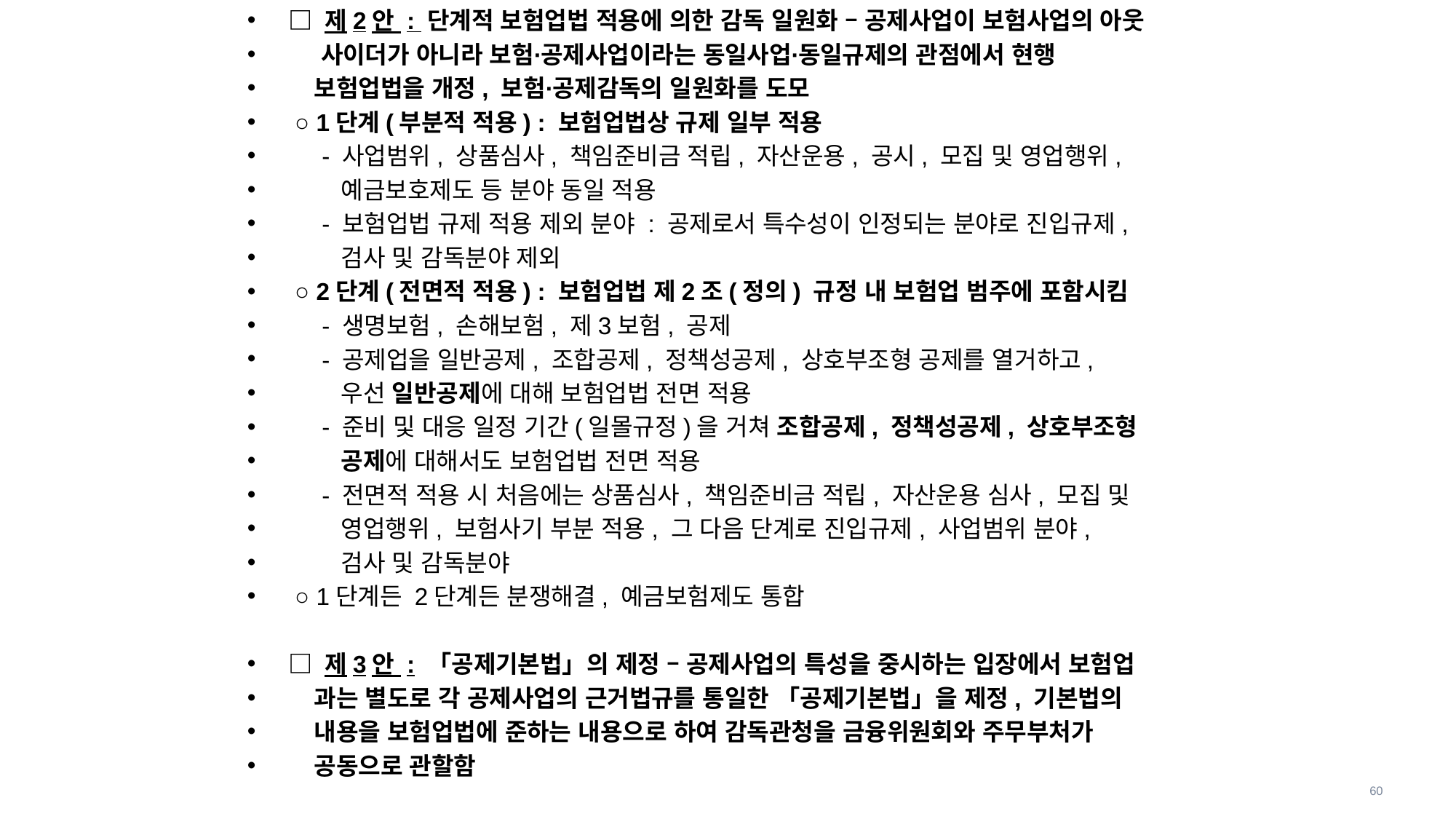

□ 제2안 : 단계적 보험업법 적용에 의한 감독 일원화 – 공제사업이 보험사업의 아웃
    사이더가 아니라 보험∙공제사업이라는 동일사업∙동일규제의 관점에서 현행
   보험업법을 개정, 보험∙공제감독의 일원화를 도모
 ○ 1단계(부분적 적용) : 보험업법상 규제 일부 적용
     - 사업범위, 상품심사, 책임준비금 적립, 자산운용, 공시, 모집 및 영업행위,
       예금보호제도 등 분야 동일 적용
     - 보험업법 규제 적용 제외 분야 : 공제로서 특수성이 인정되는 분야로 진입규제,
       검사 및 감독분야 제외
 ○ 2단계(전면적 적용) : 보험업법 제2조(정의) 규정 내 보험업 범주에 포함시킴
     - 생명보험, 손해보험, 제3보험, 공제
     - 공제업을 일반공제, 조합공제, 정책성공제, 상호부조형 공제를 열거하고,
       우선 일반공제에 대해 보험업법 전면 적용
     - 준비 및 대응 일정 기간(일몰규정)을 거쳐 조합공제, 정책성공제, 상호부조형
       공제에 대해서도 보험업법 전면 적용
     - 전면적 적용 시 처음에는 상품심사, 책임준비금 적립, 자산운용 심사, 모집 및
       영업행위, 보험사기 부분 적용, 그 다음 단계로 진입규제, 사업범위 분야,
       검사 및 감독분야
 ○ 1단계든 2단계든 분쟁해결, 예금보험제도 통합

□ 제3안 : 「공제기본법」의 제정 – 공제사업의 특성을 중시하는 입장에서 보험업
   과는 별도로 각 공제사업의 근거법규를 통일한 「공제기본법」을 제정, 기본법의
   내용을 보험업법에 준하는 내용으로 하여 감독관청을 금융위원회와 주무부처가
   공동으로 관할함

60